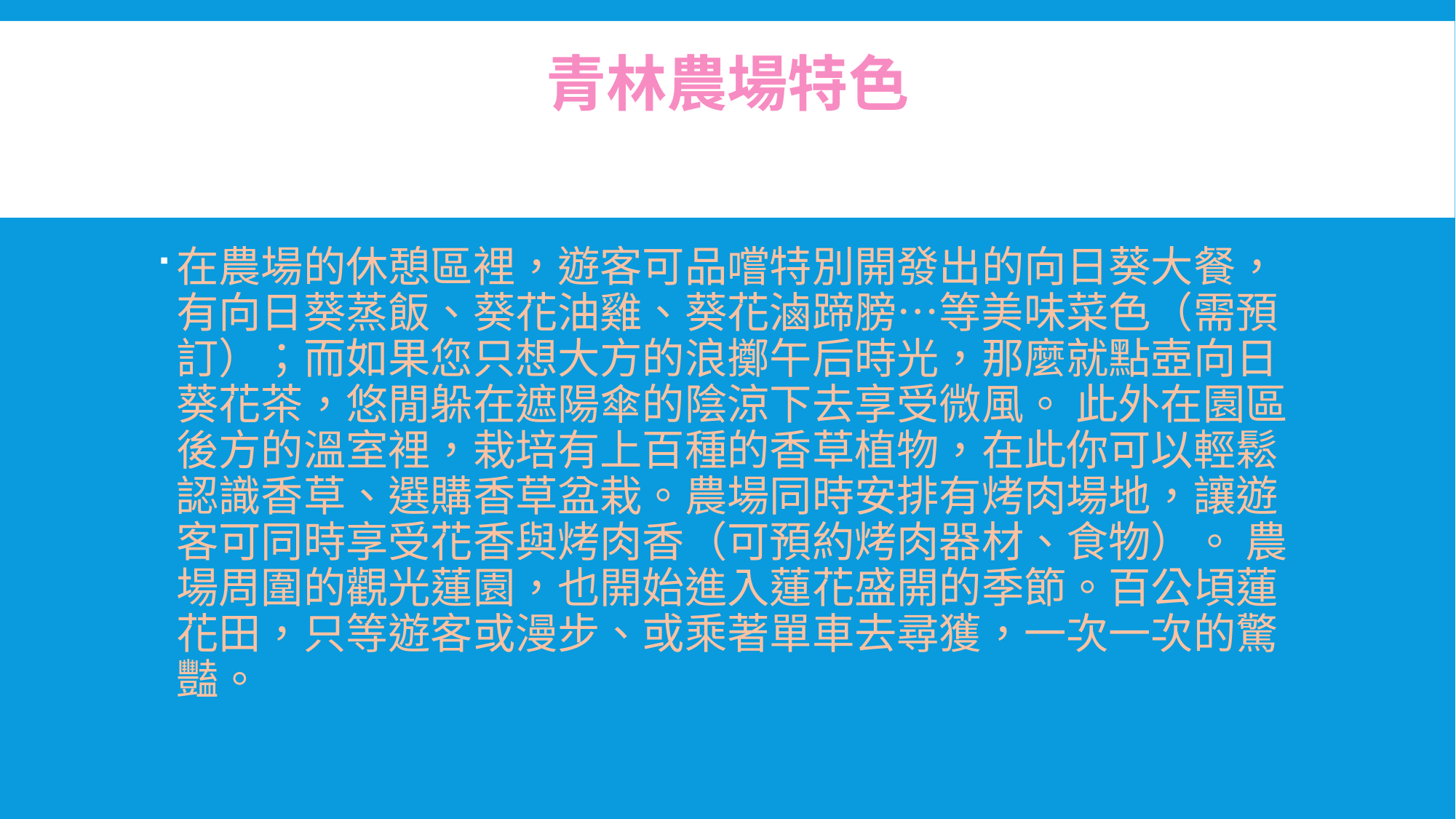

# 青林農場特色
在農場的休憩區裡，遊客可品嚐特別開發出的向日葵大餐，有向日葵蒸飯、葵花油雞、葵花滷蹄膀…等美味菜色（需預訂）；而如果您只想大方的浪擲午后時光，那麼就點壺向日葵花茶，悠閒躲在遮陽傘的陰涼下去享受微風。 此外在園區後方的溫室裡，栽培有上百種的香草植物，在此你可以輕鬆認識香草、選購香草盆栽。農場同時安排有烤肉場地，讓遊客可同時享受花香與烤肉香（可預約烤肉器材、食物）。 農場周圍的觀光蓮園，也開始進入蓮花盛開的季節。百公頃蓮花田，只等遊客或漫步、或乘著單車去尋獲，一次一次的驚豔。